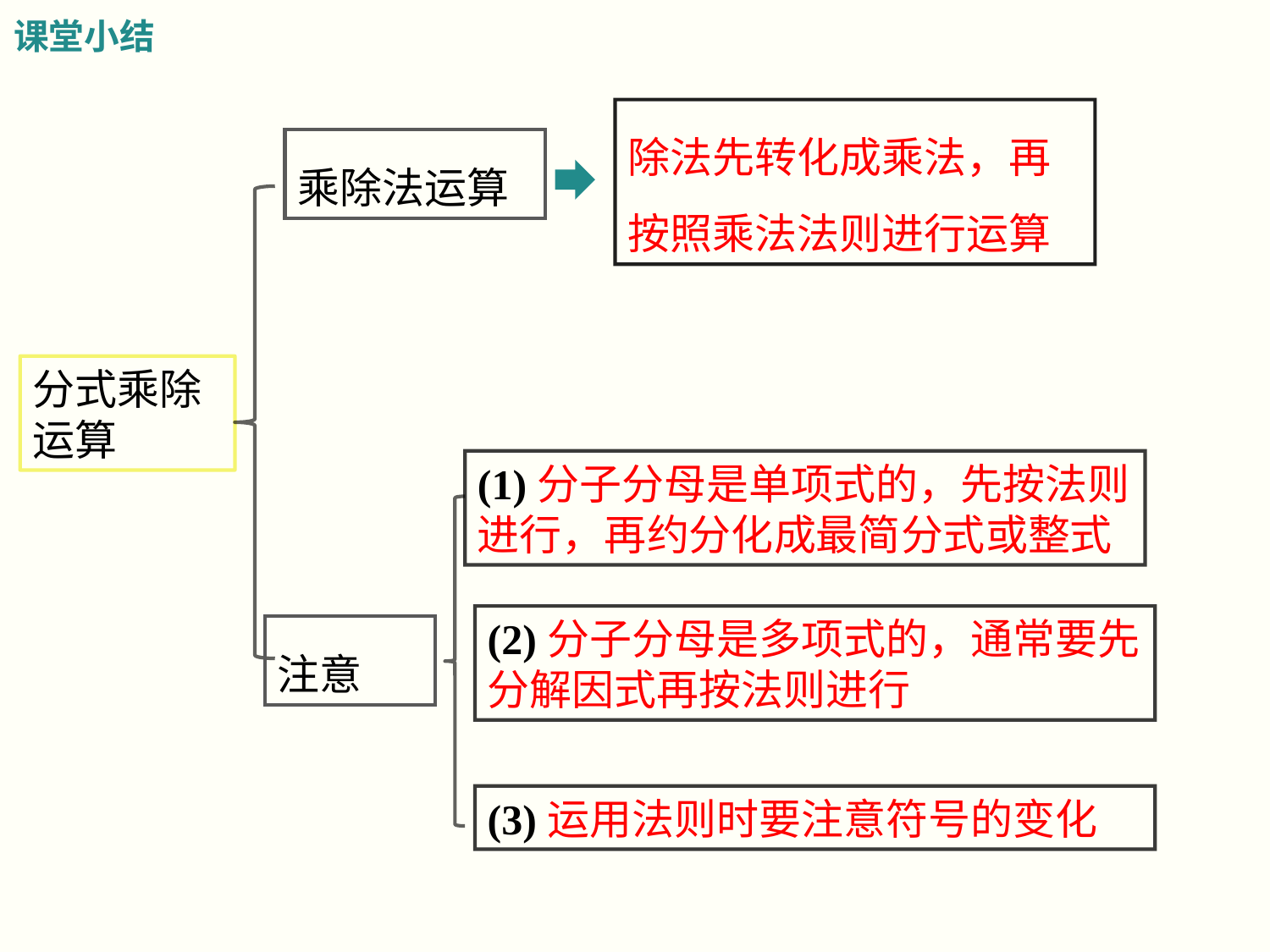

课堂小结
除法先转化成乘法，再按照乘法法则进行运算
乘除法运算

分式乘除运算
(1)分子分母是单项式的，先按法则进行，再约分化成最简分式或整式

(2)分子分母是多项式的，通常要先分解因式再按法则进行
注意
(3)运用法则时要注意符号的变化